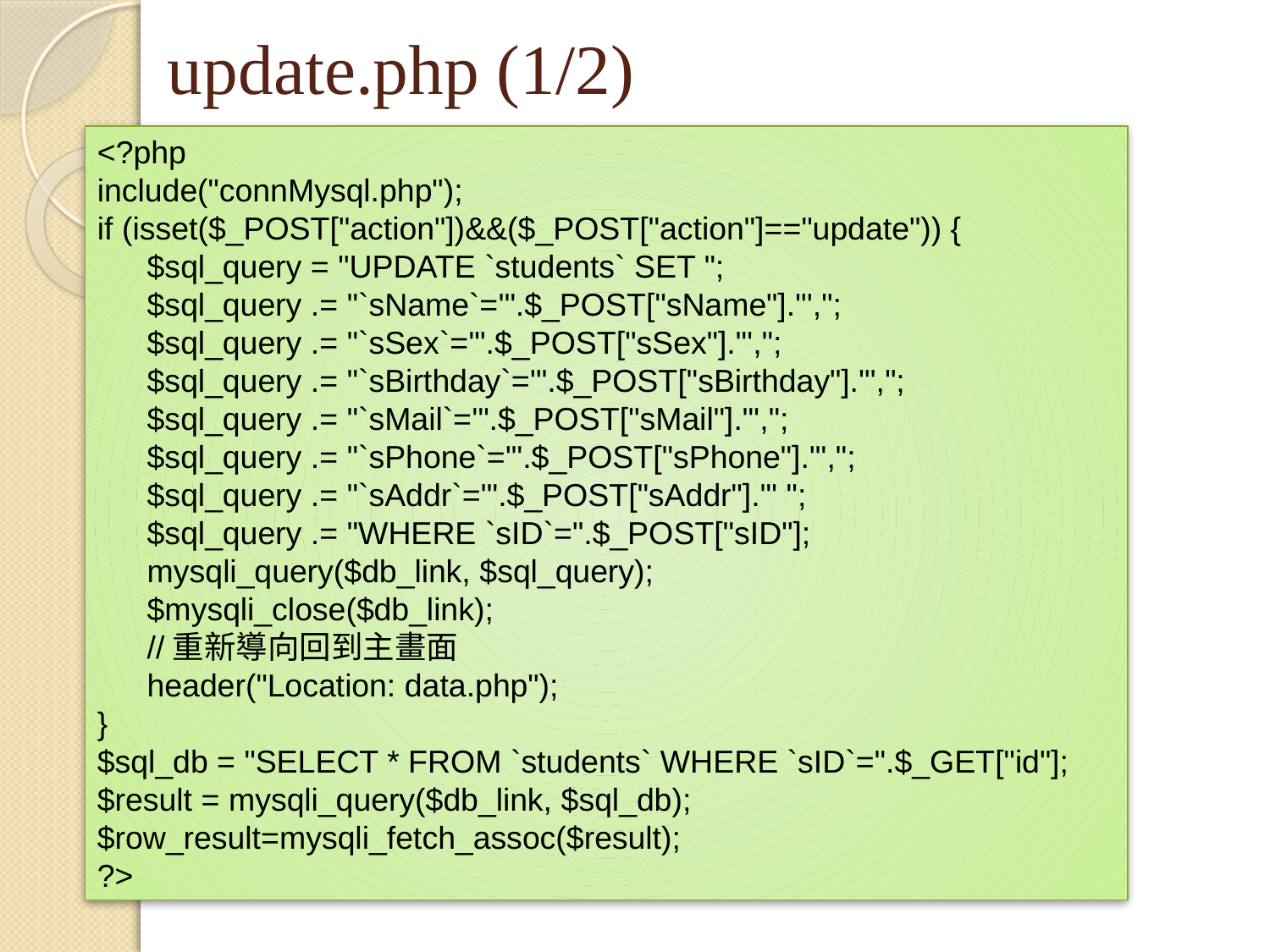

# update.php (1/2)
<?php
include("connMysql.php");
if (isset($_POST["action"])&&($_POST["action"]=="update")) {
	$sql_query = "UPDATE `students` SET ";
	$sql_query .= "`sName`='".$_POST["sName"]."',";
	$sql_query .= "`sSex`='".$_POST["sSex"]."',";
	$sql_query .= "`sBirthday`='".$_POST["sBirthday"]."',";
	$sql_query .= "`sMail`='".$_POST["sMail"]."',";
	$sql_query .= "`sPhone`='".$_POST["sPhone"]."',";
	$sql_query .= "`sAddr`='".$_POST["sAddr"]."' ";
	$sql_query .= "WHERE `sID`=".$_POST["sID"];
	mysqli_query($db_link, $sql_query);
	$mysqli_close($db_link);
	//重新導向回到主畫面
	header("Location: data.php");
}
$sql_db = "SELECT * FROM `students` WHERE `sID`=".$_GET["id"];
$result = mysqli_query($db_link, $sql_db);
$row_result=mysqli_fetch_assoc($result);
?>